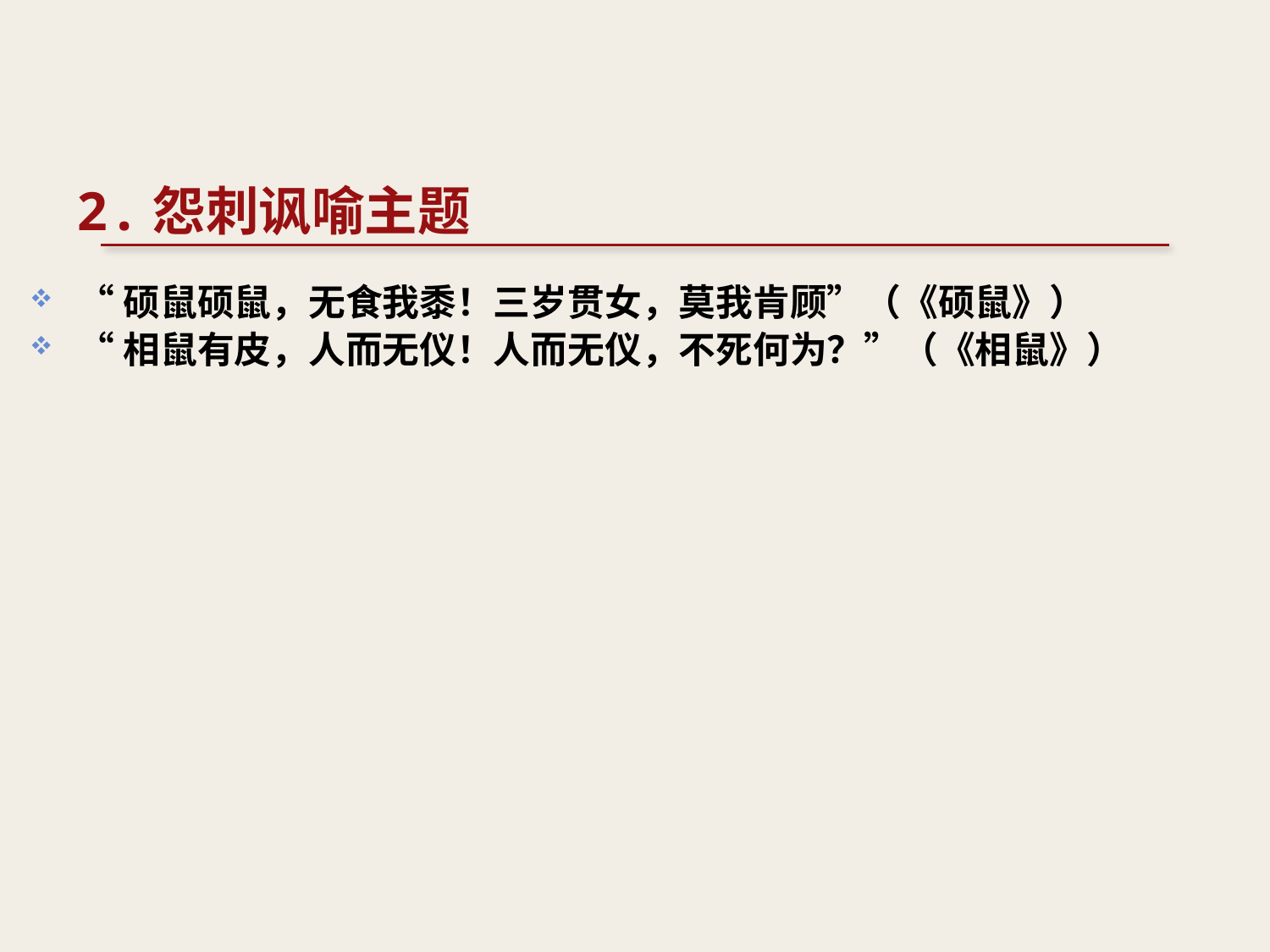

#
2.怨刺讽喻主题

“硕鼠硕鼠，无食我黍！三岁贯女，莫我肯顾”（《硕鼠》）
“相鼠有皮，人而无仪！人而无仪，不死何为？”（《相鼠》）